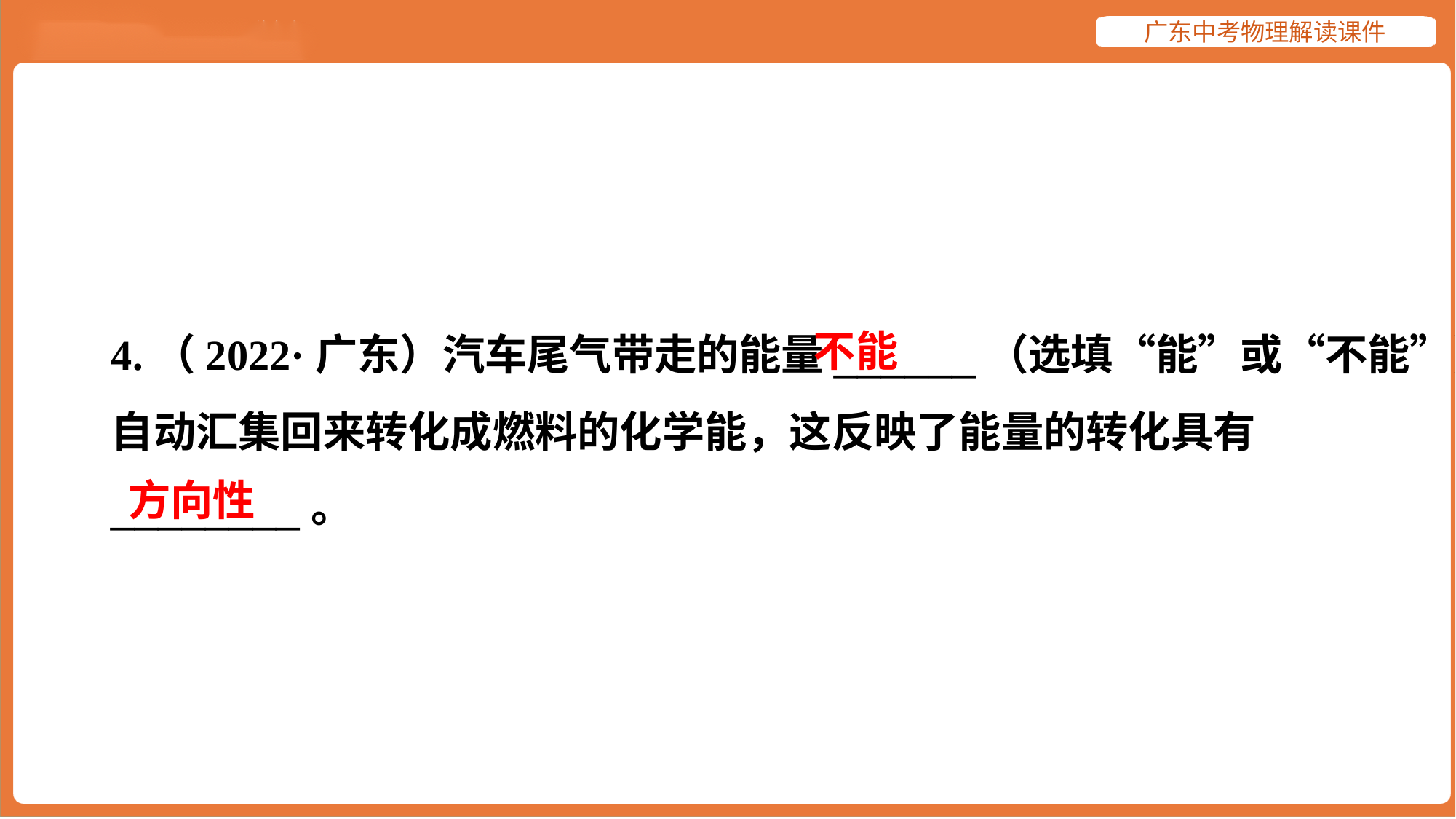

不能
4.（2022·广东）汽车尾气带走的能量______（选填“能”或“不能”）
自动汇集回来转化成燃料的化学能，这反映了能量的转化具有
________。
方向性